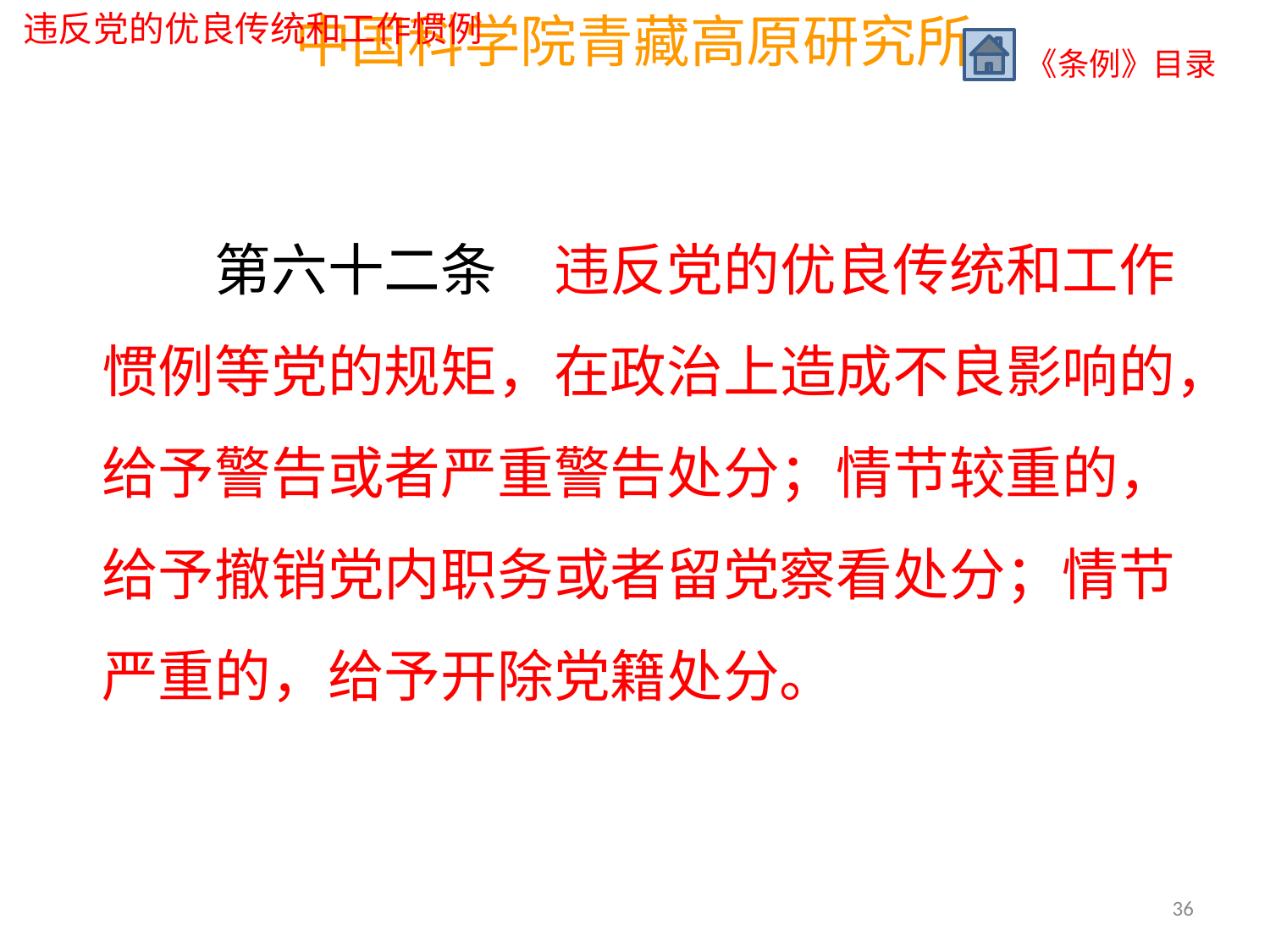

违反党的优良传统和工作惯例

《条例》目录
　　第六十二条　违反党的优良传统和工作惯例等党的规矩，在政治上造成不良影响的，给予警告或者严重警告处分；情节较重的，给予撤销党内职务或者留党察看处分；情节严重的，给予开除党籍处分。
36